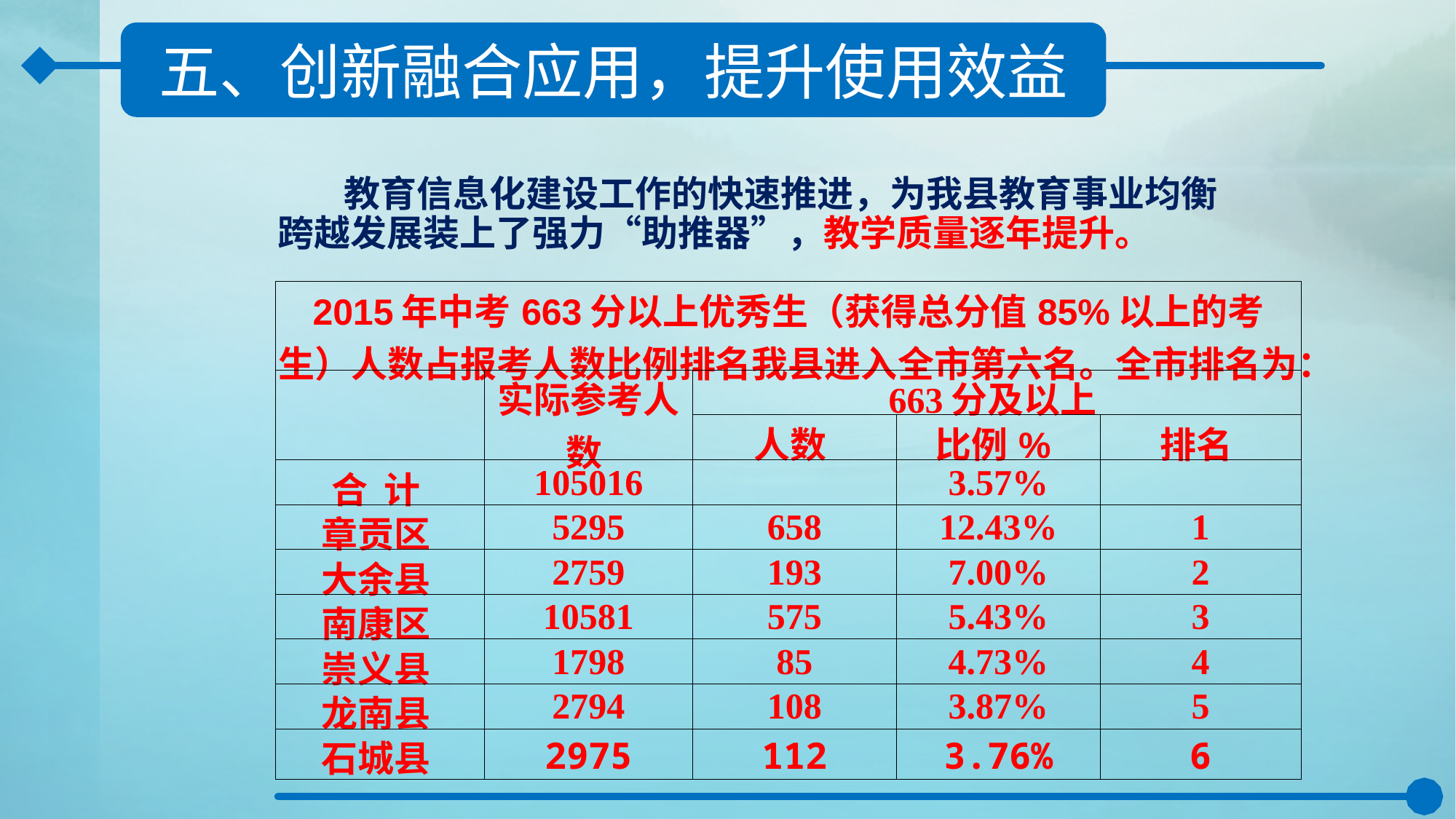

五、创新融合应用，提升使用效益
       教育信息化建设工作的快速推进，为我县教育事业均衡跨越发展装上了强力“助推器”，教学质量逐年提升。
| 2015年中考663分以上优秀生（获得总分值85%以上的考生）人数占报考人数比例排名我县进入全市第六名。全市排名为： |  |  |  |  |
| --- | --- | --- | --- | --- |
|  | 实际参考人数 | 663分及以上 |  |  |
|  |  | 人数 | 比例% | 排名 |
| 合 计 | 105016 |  | 3.57% |  |
| 章贡区 | 5295 | 658 | 12.43% | 1 |
| 大余县 | 2759 | 193 | 7.00% | 2 |
| 南康区 | 10581 | 575 | 5.43% | 3 |
| 崇义县 | 1798 | 85 | 4.73% | 4 |
| 龙南县 | 2794 | 108 | 3.87% | 5 |
| 石城县 | 2975 | 112 | 3.76% | 6 |